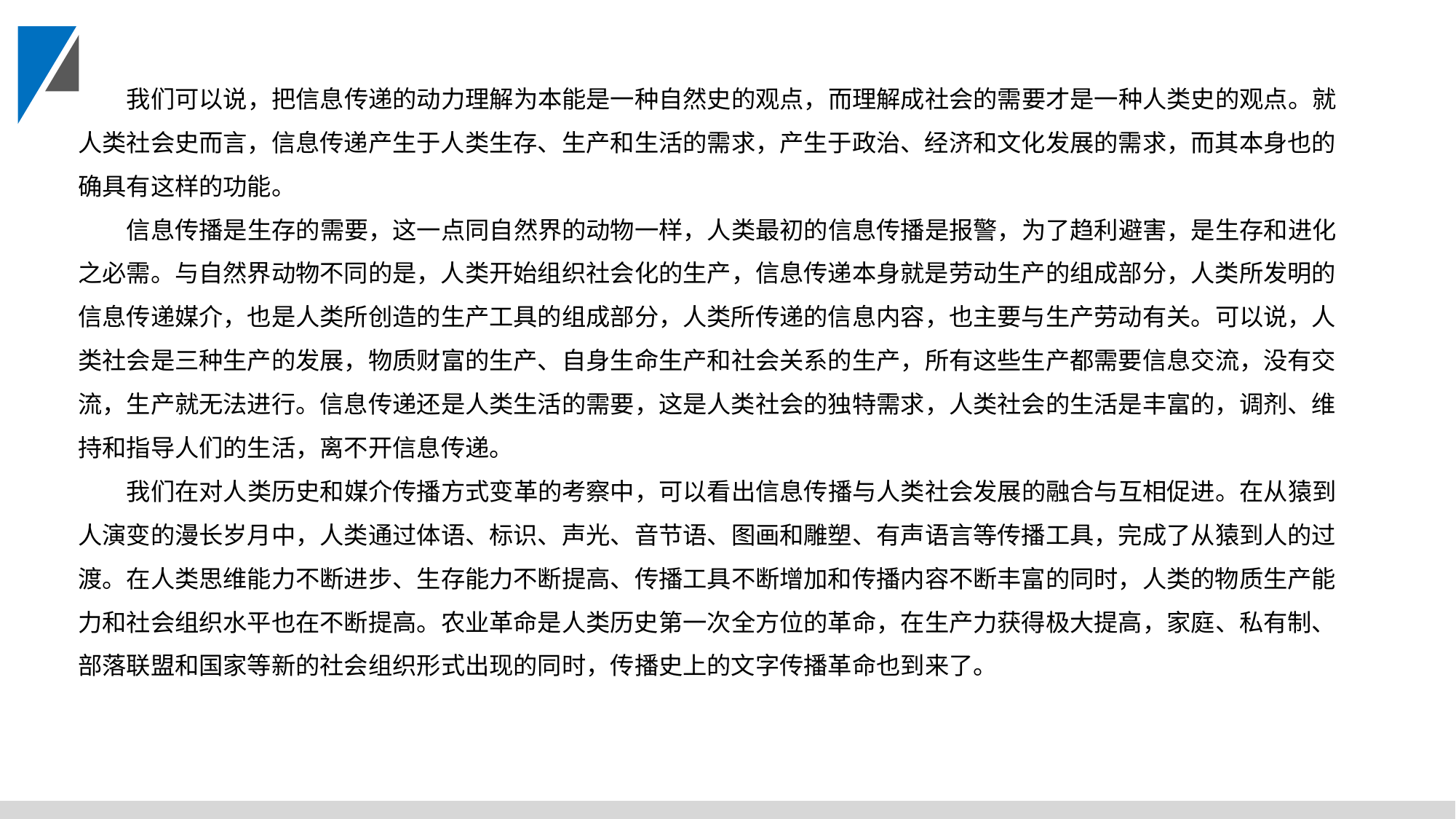

我们可以说，把信息传递的动力理解为本能是一种自然史的观点，而理解成社会的需要才是一种人类史的观点。就人类社会史而言，信息传递产生于人类生存、生产和生活的需求，产生于政治、经济和文化发展的需求，而其本身也的确具有这样的功能。
信息传播是生存的需要，这一点同自然界的动物一样，人类最初的信息传播是报警，为了趋利避害，是生存和进化之必需。与自然界动物不同的是，人类开始组织社会化的生产，信息传递本身就是劳动生产的组成部分，人类所发明的信息传递媒介，也是人类所创造的生产工具的组成部分，人类所传递的信息内容，也主要与生产劳动有关。可以说，人类社会是三种生产的发展，物质财富的生产、自身生命生产和社会关系的生产，所有这些生产都需要信息交流，没有交流，生产就无法进行。信息传递还是人类生活的需要，这是人类社会的独特需求，人类社会的生活是丰富的，调剂、维持和指导人们的生活，离不开信息传递。
我们在对人类历史和媒介传播方式变革的考察中，可以看出信息传播与人类社会发展的融合与互相促进。在从猿到人演变的漫长岁月中，人类通过体语、标识、声光、音节语、图画和雕塑、有声语言等传播工具，完成了从猿到人的过渡。在人类思维能力不断进步、生存能力不断提高、传播工具不断增加和传播内容不断丰富的同时，人类的物质生产能力和社会组织水平也在不断提高。农业革命是人类历史第一次全方位的革命，在生产力获得极大提高，家庭、私有制、部落联盟和国家等新的社会组织形式出现的同时，传播史上的文字传播革命也到来了。